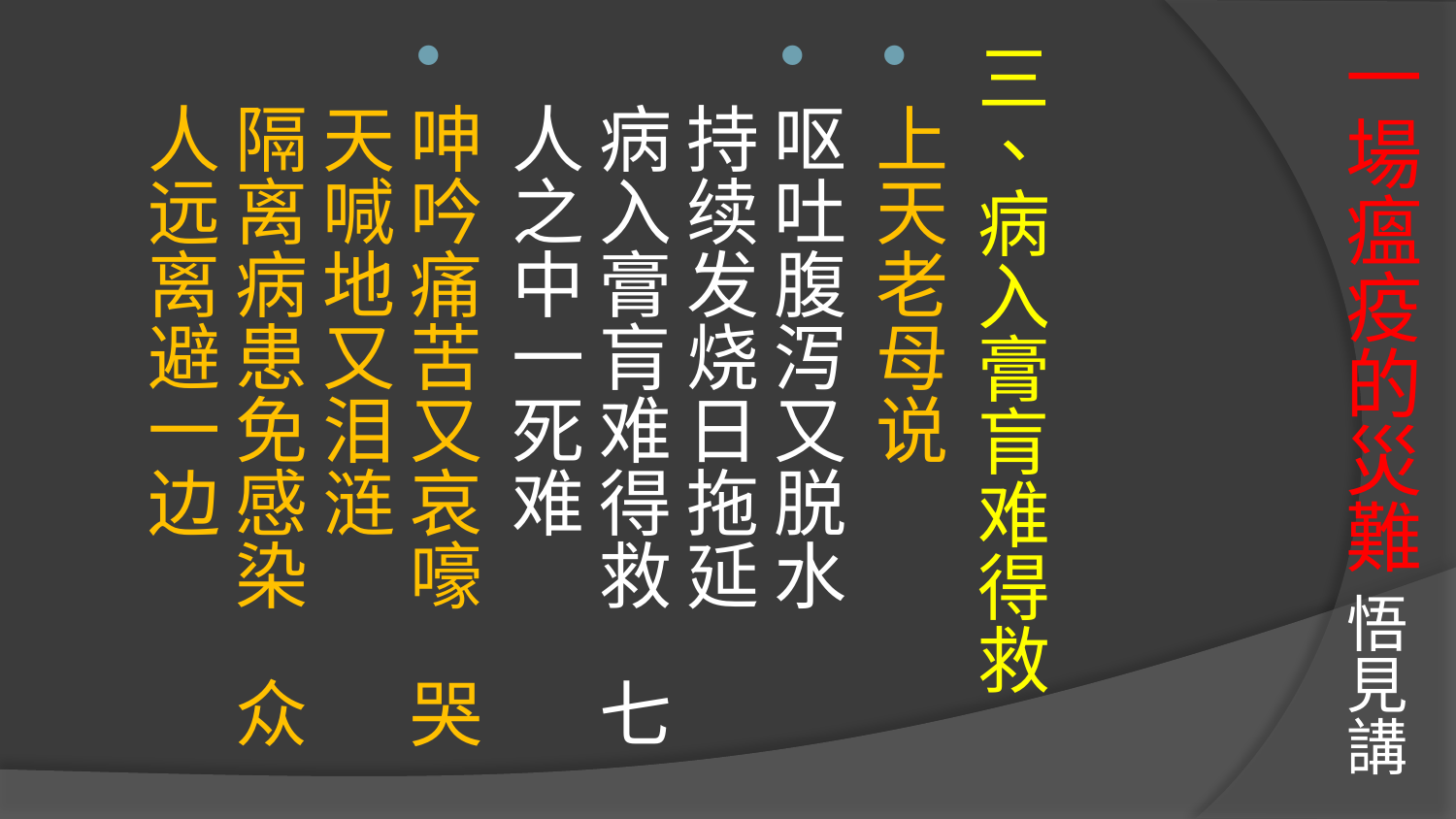

三、病入膏肓难得救
上天老母说
呕吐腹泻又脱水       持续发烧日拖延
病入膏肓难得救    七人之中一死难
呻吟痛苦又哀嚎    哭天喊地又泪涟
隔离病患免感染    众人远离避一边

# 一場瘟疫的災難 悟見講